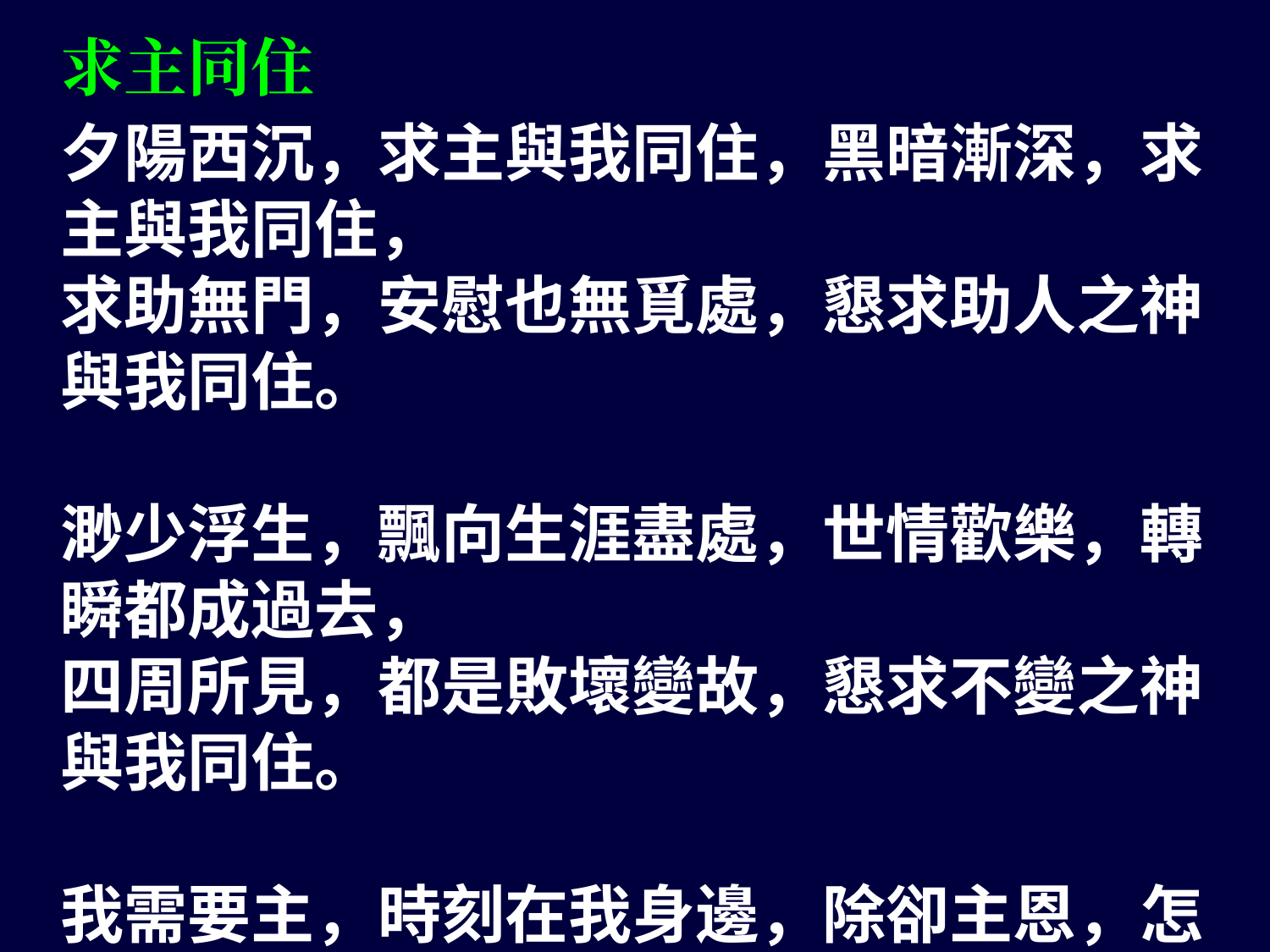

求主同住
夕陽西沉，求主與我同住，黑暗漸深，求主與我同住，
求助無門，安慰也無覓處，懇求助人之神與我同住。

渺少浮生，飄向生涯盡處，世情歡樂，轉瞬都成過去，
四周所見，都是敗壞變故，懇求不變之神與我同住。

我需要主，時刻在我身邊，除卻主恩，怎能與魔作戰？
誰能像主，時常引導關注，求主不論晴雨與我同住。

我閉目時，求顯救恩十架，照徹幽暗，指示天上美家，